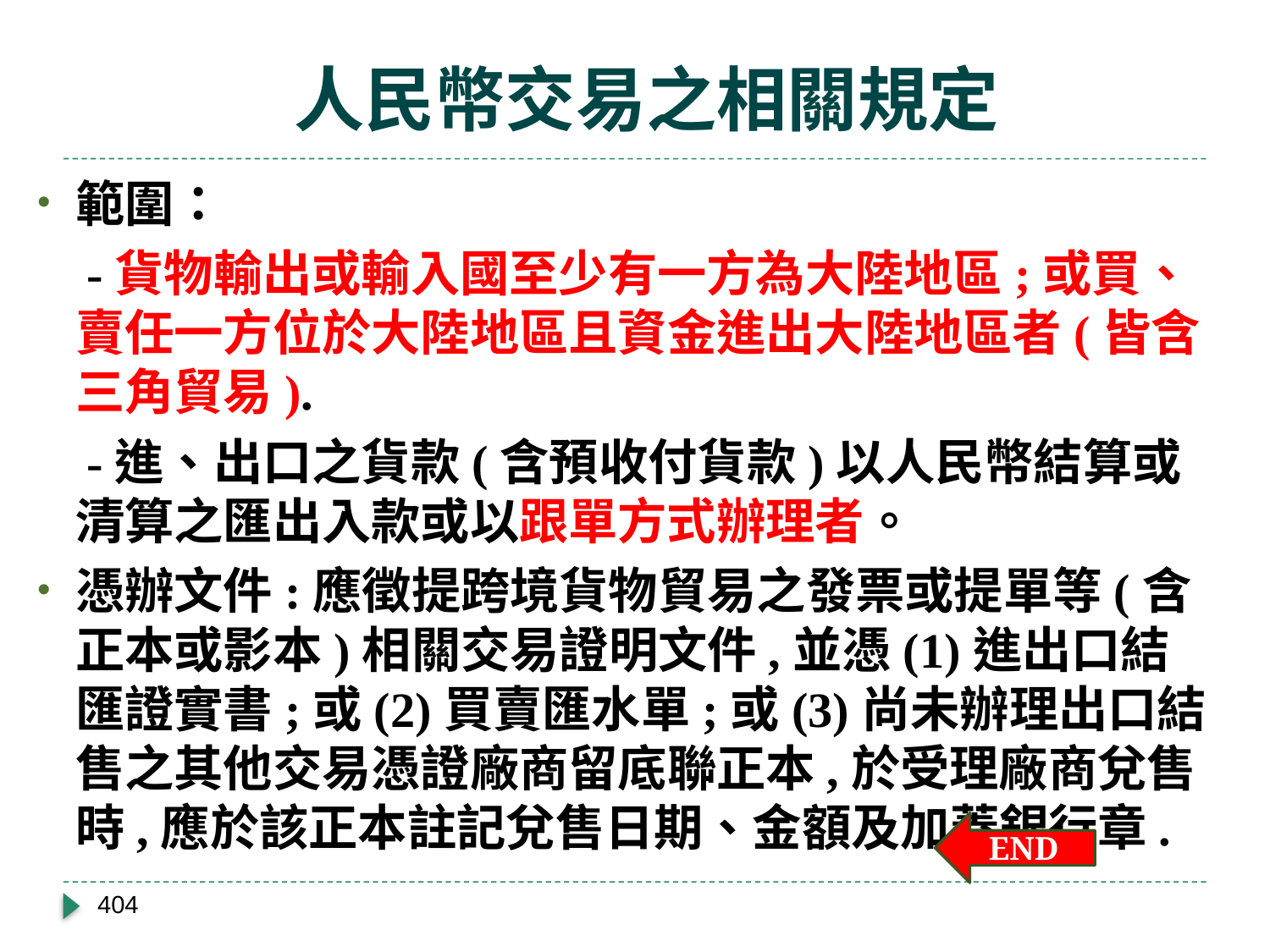

# 人民幣交易之相關規定
範圍：
    -貨物輸出或輸入國至少有一方為大陸地區;或買、賣任一方位於大陸地區且資金進出大陸地區者(皆含三角貿易).
    -進、出口之貨款(含預收付貨款)以人民幣結算或清算之匯出入款或以跟單方式辦理者。
憑辦文件:應徵提跨境貨物貿易之發票或提單等(含正本或影本)相關交易證明文件,並憑(1)進出口結匯證實書;或(2)買賣匯水單;或(3)尚未辦理出口結售之其他交易憑證廠商留底聯正本,於受理廠商兌售時,應於該正本註記兌售日期、金額及加蓋銀行章.

END
404